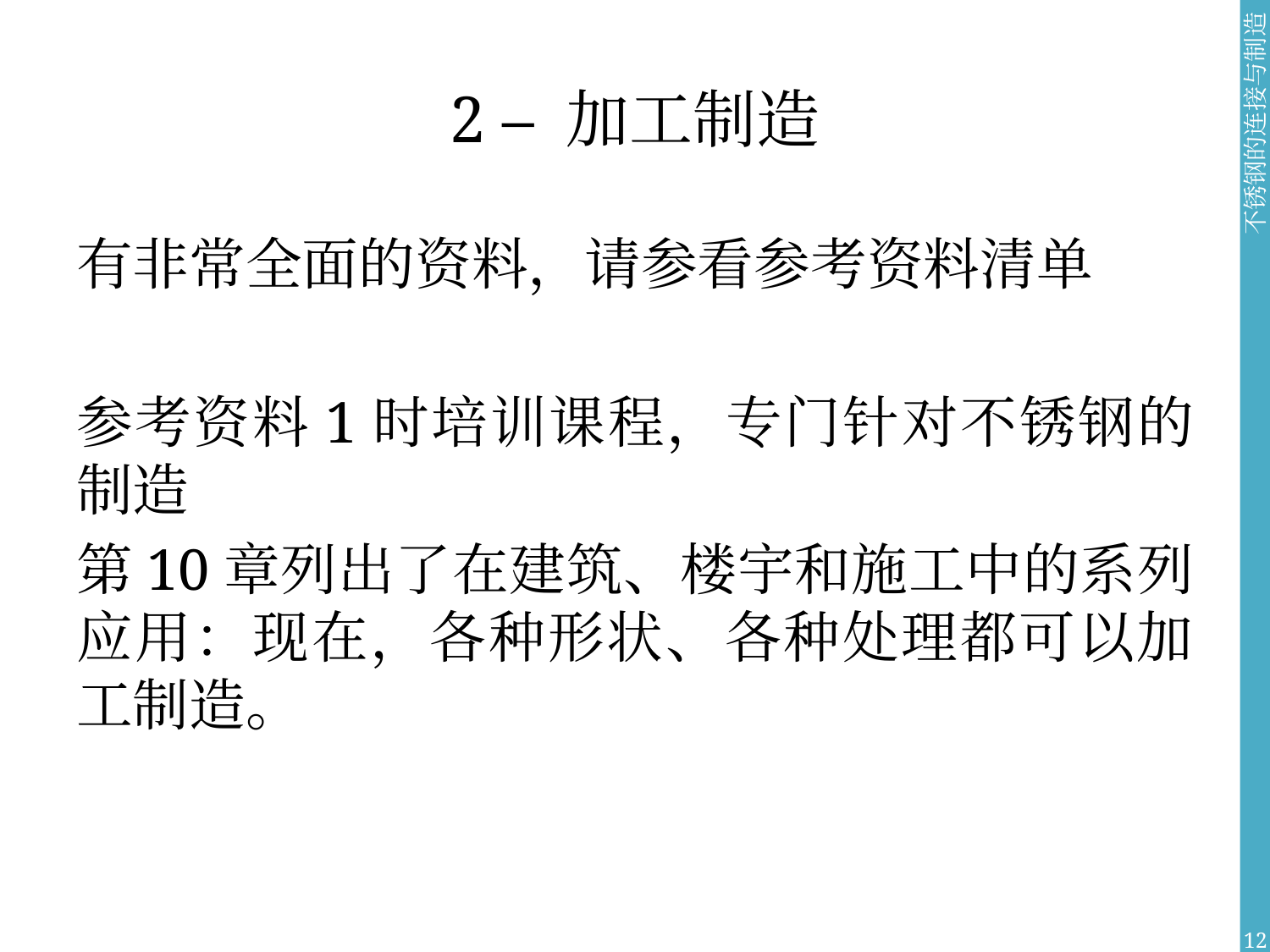

# 2 – 加工制造
有非常全面的资料，请参看参考资料清单

参考资料1时培训课程，专门针对不锈钢的制造
第10章列出了在建筑、楼宇和施工中的系列应用：现在，各种形状、各种处理都可以加工制造。
12